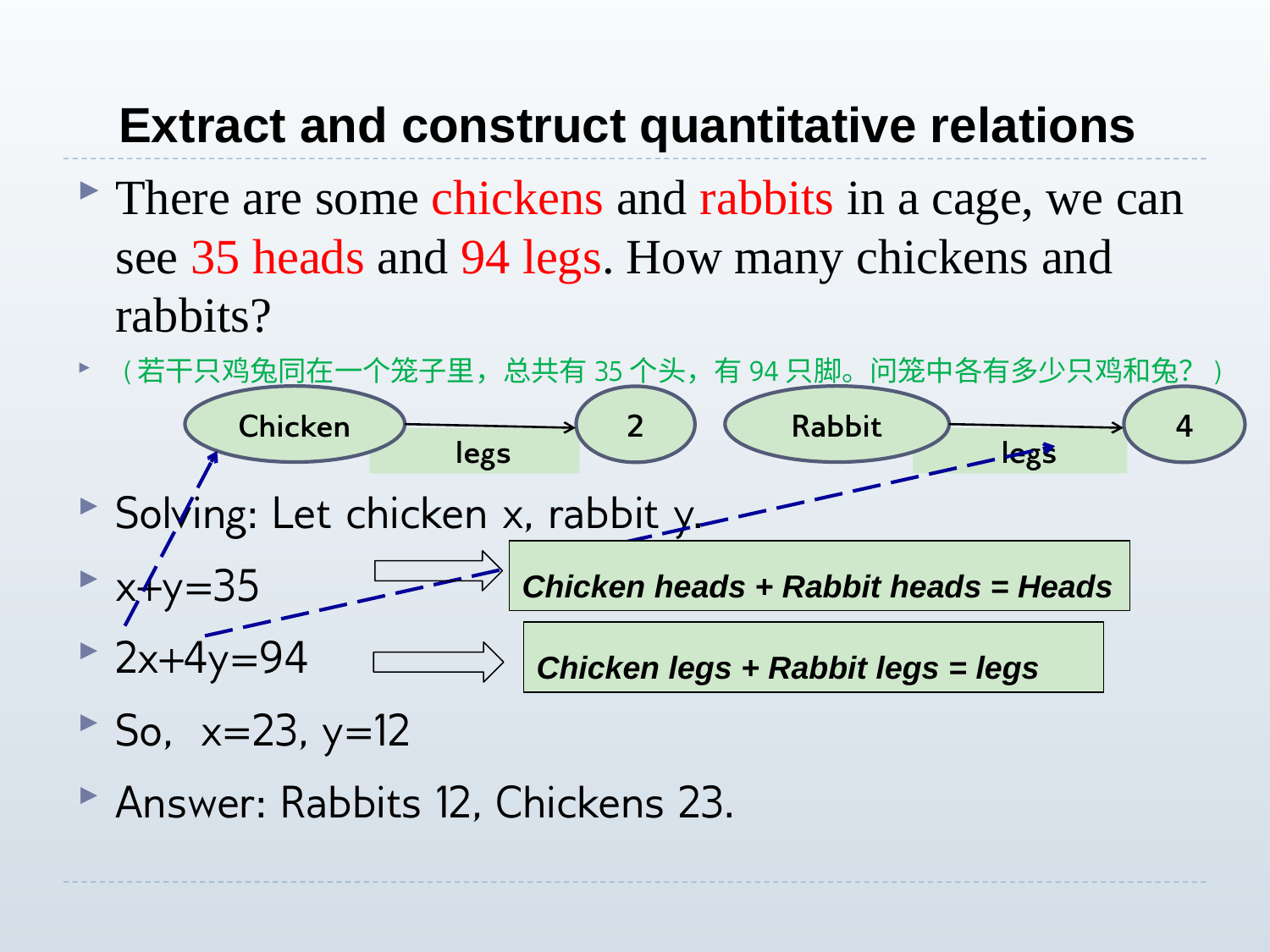

# Extract and construct quantitative relations
There are some chickens and rabbits in a cage, we can see 35 heads and 94 legs. How many chickens and rabbits?
 (若干只鸡兔同在一个笼子里，总共有35个头，有94只脚。问笼中各有多少只鸡和兔？)

Solving: Let chicken x, rabbit y.
x+y=35
2x+4y=94
So,  x=23, y=12
Answer: Rabbits 12, Chickens 23.
Chicken
2
Slegs
Rabbit
4
Slegs
Chicken heads + Rabbit heads = Heads

Chicken legs + Rabbit legs = legs